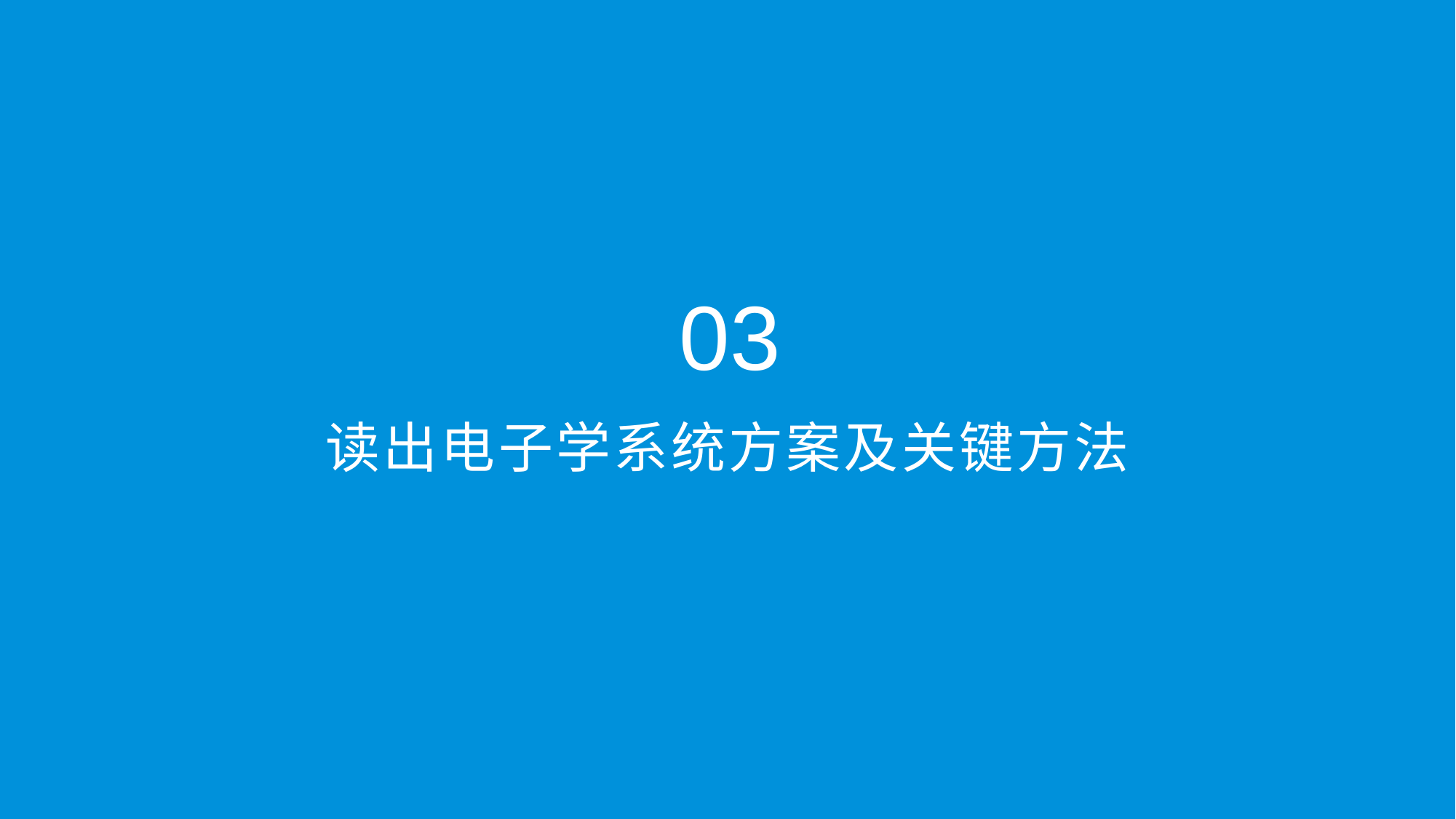

主色

R12
G51
B136

R216
G12
B24
03
辅助色

R18
G37
B87
读出电子学系统方案及关键方法

R0
G145
B219

R84
G195
B241

R96
G96
B96

R245
G245
B245